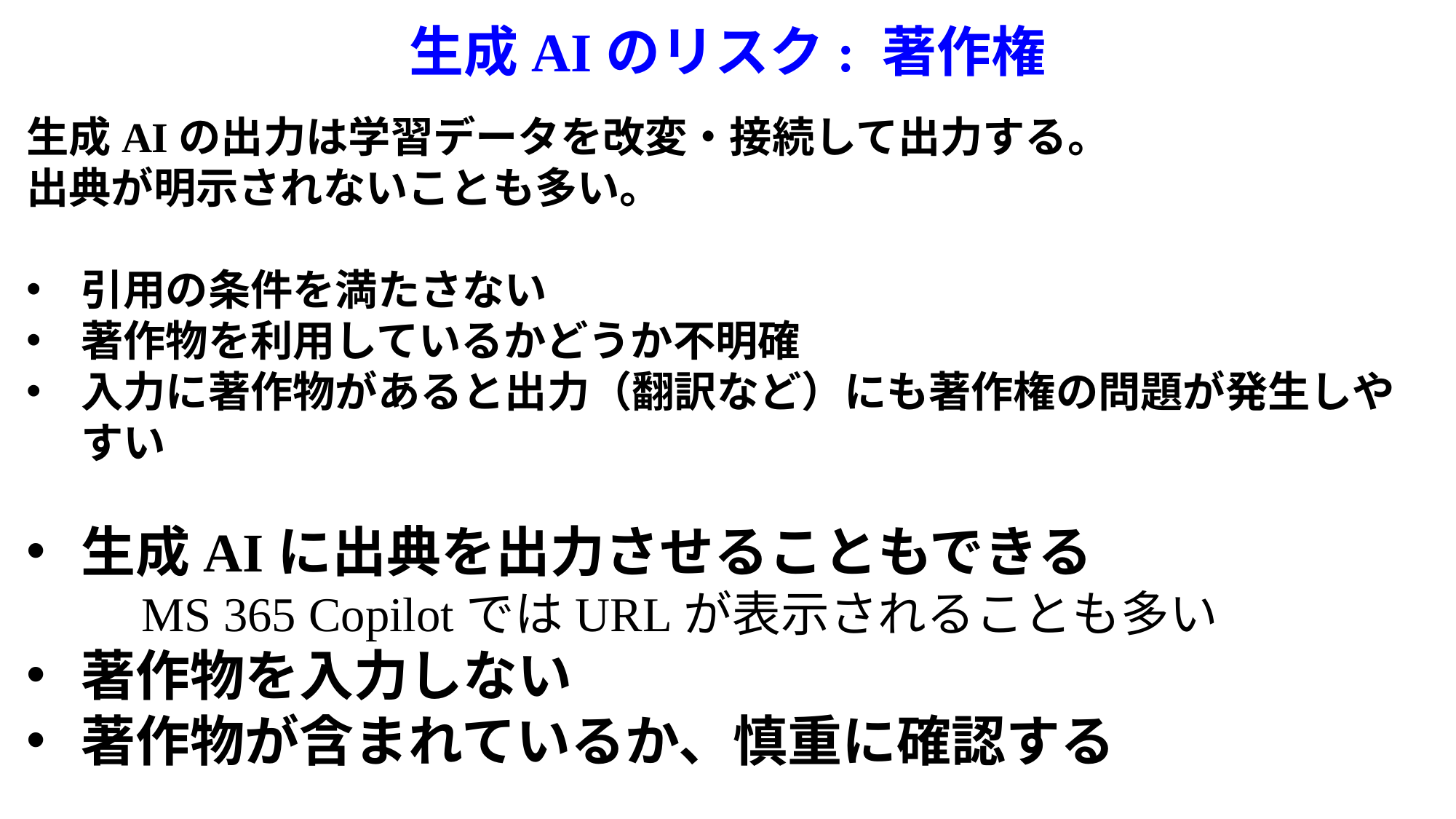

# 生成AIのリスク: 著作権
生成AIの出力は学習データを改変・接続して出力する。
出典が明示されないことも多い。

引用の条件を満たさない
著作物を利用しているかどうか不明確
入力に著作物があると出力（翻訳など）にも著作権の問題が発生しやすい

生成AIに出典を出力させることもできる
　MS 365 CopilotではURLが表示されることも多い
著作物を入力しない
著作物が含まれているか、慎重に確認する